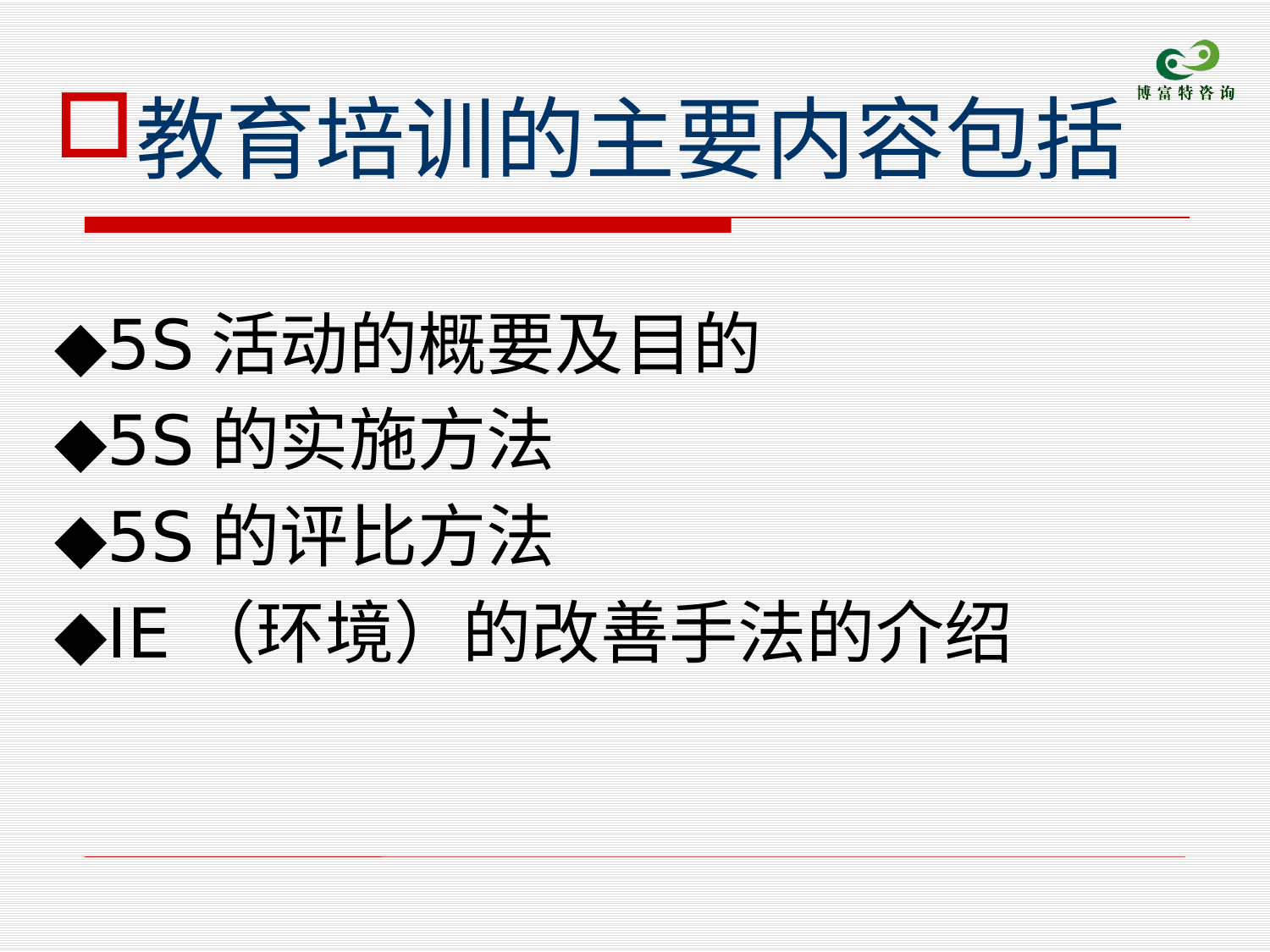

教育培训的主要内容包括

◆5S活动的概要及目的
◆5S的实施方法
◆5S的评比方法
◆IE（环境）的改善手法的介绍
369